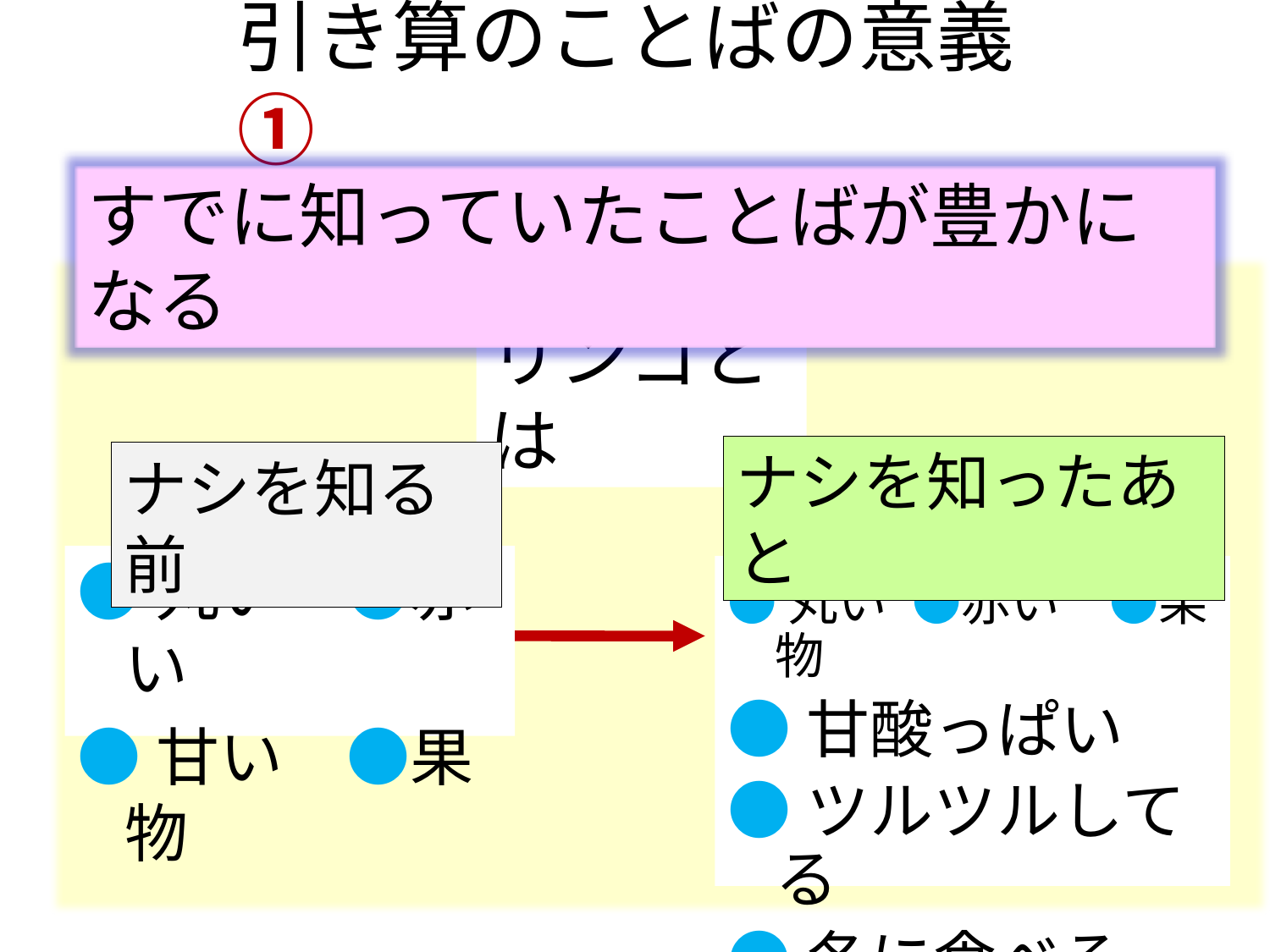

# 引き算のことばの意義①
すでに知っていたことばが豊かになる

リンゴとは

ナシを知ったあと
ナシを知る前
●丸い　●赤い
●甘い　●果物

●丸い　●赤い　●果物
●甘酸っぱい
●ツルツルしてる
●冬に食べる